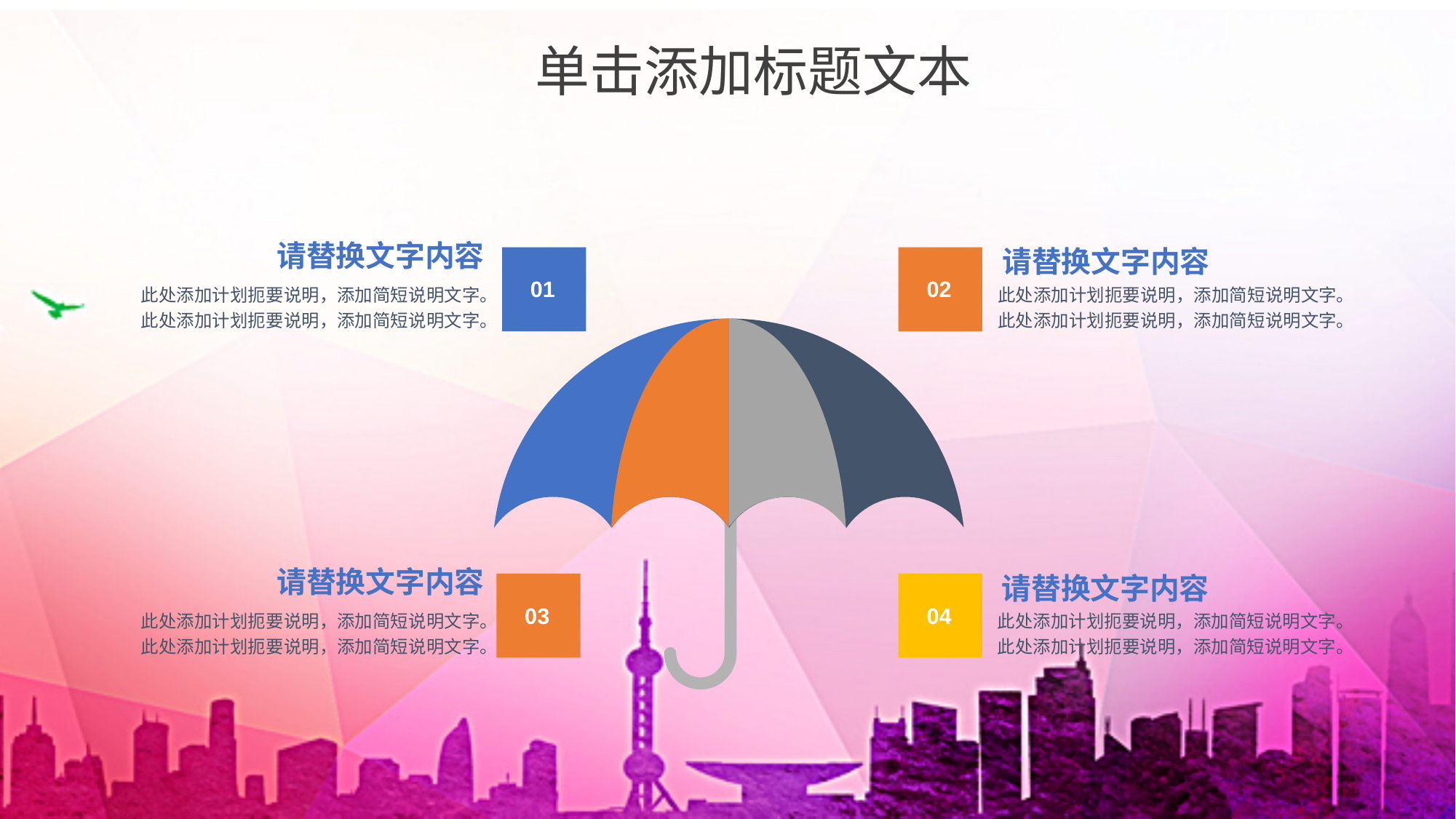

单击添加标题文本
请替换文字内容
请替换文字内容

01
02
此处添加计划扼要说明，添加简短说明文字。此处添加计划扼要说明，添加简短说明文字。
此处添加计划扼要说明，添加简短说明文字。此处添加计划扼要说明，添加简短说明文字。

请替换文字内容
请替换文字内容

03
04
此处添加计划扼要说明，添加简短说明文字。此处添加计划扼要说明，添加简短说明文字。
此处添加计划扼要说明，添加简短说明文字。此处添加计划扼要说明，添加简短说明文字。